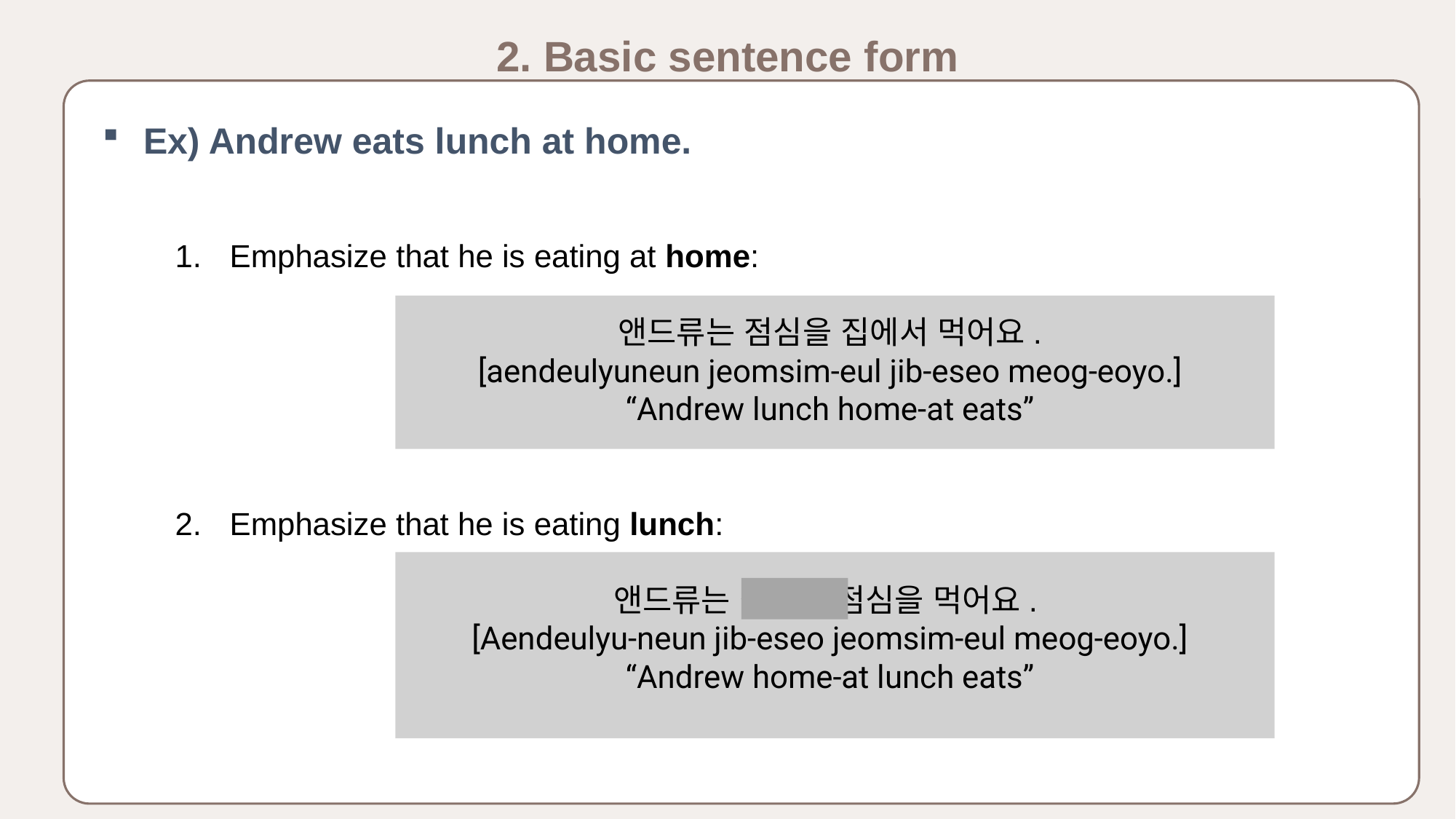

2. Basic sentence form

Ex) Andrew eats lunch at home.
Emphasize that he is eating at home:

앤드류는 점심을 집에서 먹어요.
[aendeulyuneun jeomsim-eul jib-eseo meog-eoyo.]
“Andrew lunch home-at eats”

Emphasize that he is eating lunch:

앤드류는 집에서 점심을 먹어요.
[Aendeulyu-neun jib-eseo jeomsim-eul meog-eoyo.]
“Andrew home-at lunch eats”